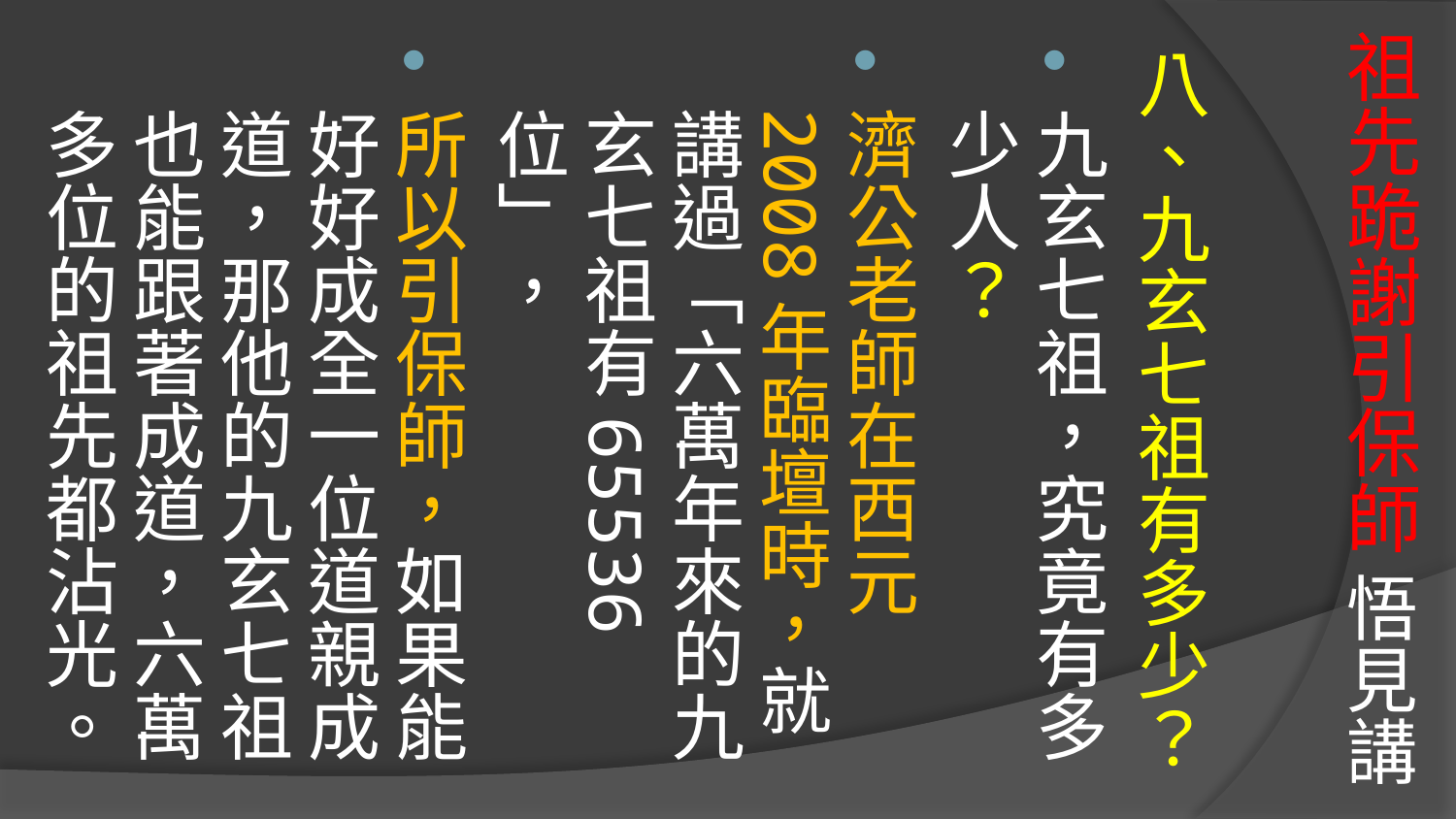

# 祖先跪謝引保師 悟見講
八、九玄七祖有多少？
九玄七祖，究竟有多少人？
濟公老師在西元2008年臨壇時，就講過「六萬年來的九玄七祖有65536位」，
所以引保師，如果能好好成全一位道親成道，那他的九玄七祖也能跟著成道，六萬多位的祖先都沾光。